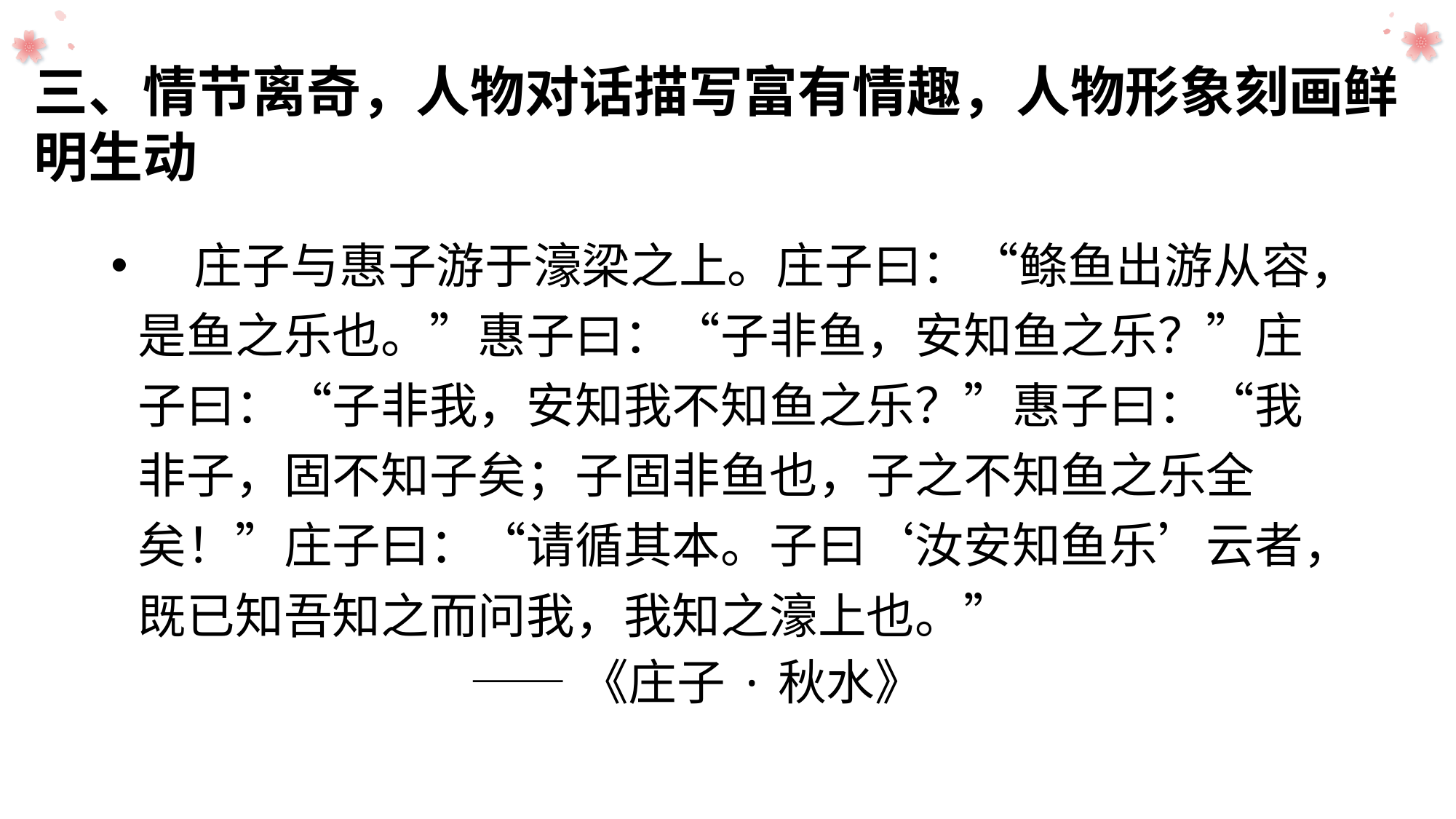

# 三、情节离奇，人物对话描写富有情趣，人物形象刻画鲜明生动
    庄子与惠子游于濠梁之上。庄子曰：“鲦鱼出游从容，是鱼之乐也。”惠子曰：“子非鱼，安知鱼之乐？”庄子曰：“子非我，安知我不知鱼之乐？”惠子曰：“我非子，固不知子矣；子固非鱼也，子之不知鱼之乐全矣！”庄子曰：“请循其本。子曰‘汝安知鱼乐’云者，既已知吾知之而问我，我知之濠上也。”
                                 ——《庄子·秋水》